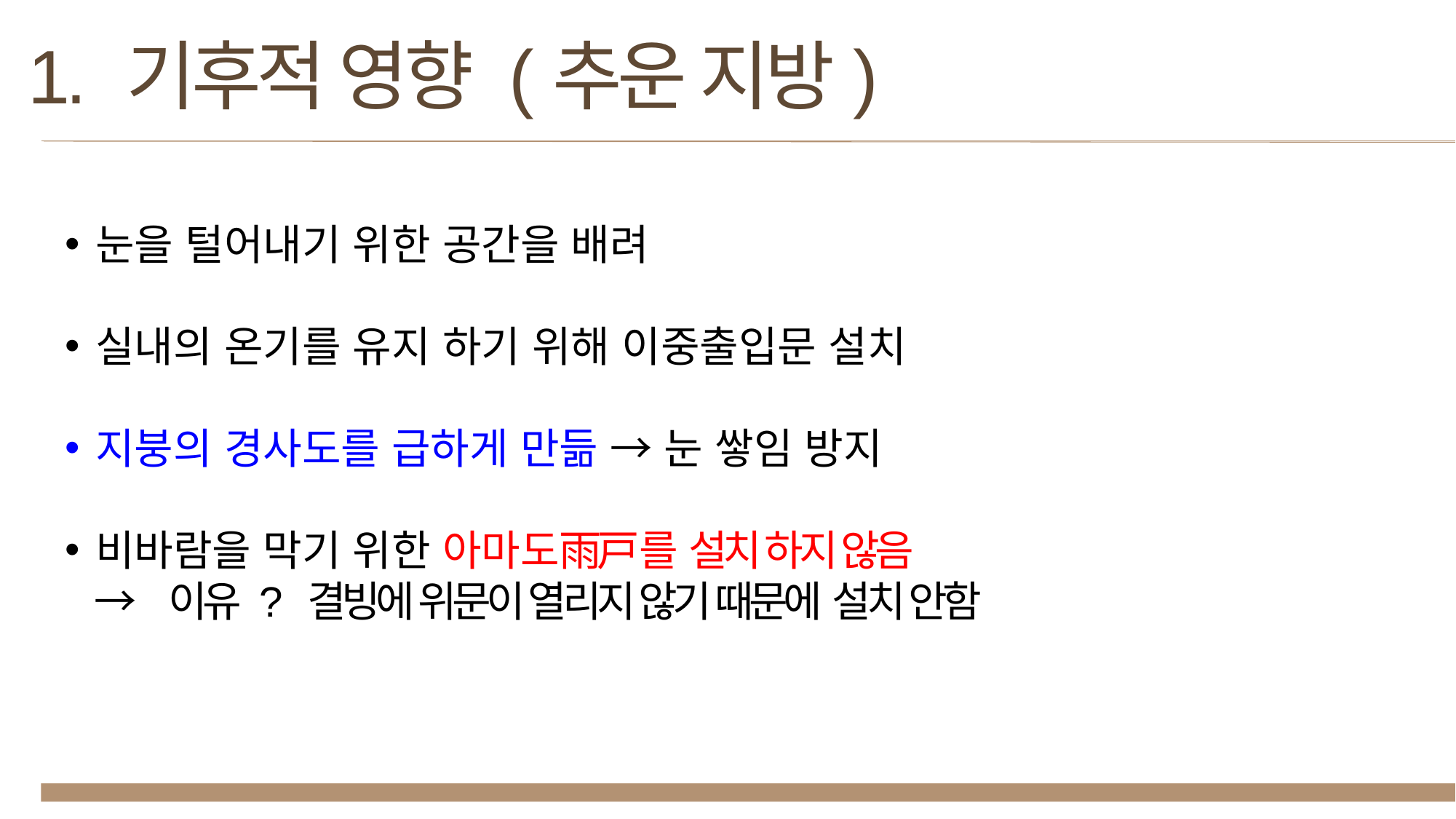

1. 기후적 영향 (추운 지방)
눈을 털어내기 위한 공간을 배려

실내의 온기를 유지 하기 위해 이중출입문 설치

지붕의 경사도를 급하게 만듦 → 눈 쌓임 방지

비바람을 막기 위한 아마도雨戸를  설치 하지 않음
    →   이유 ?  결빙에 위문이 열리지 않기 때문에  설치 안함